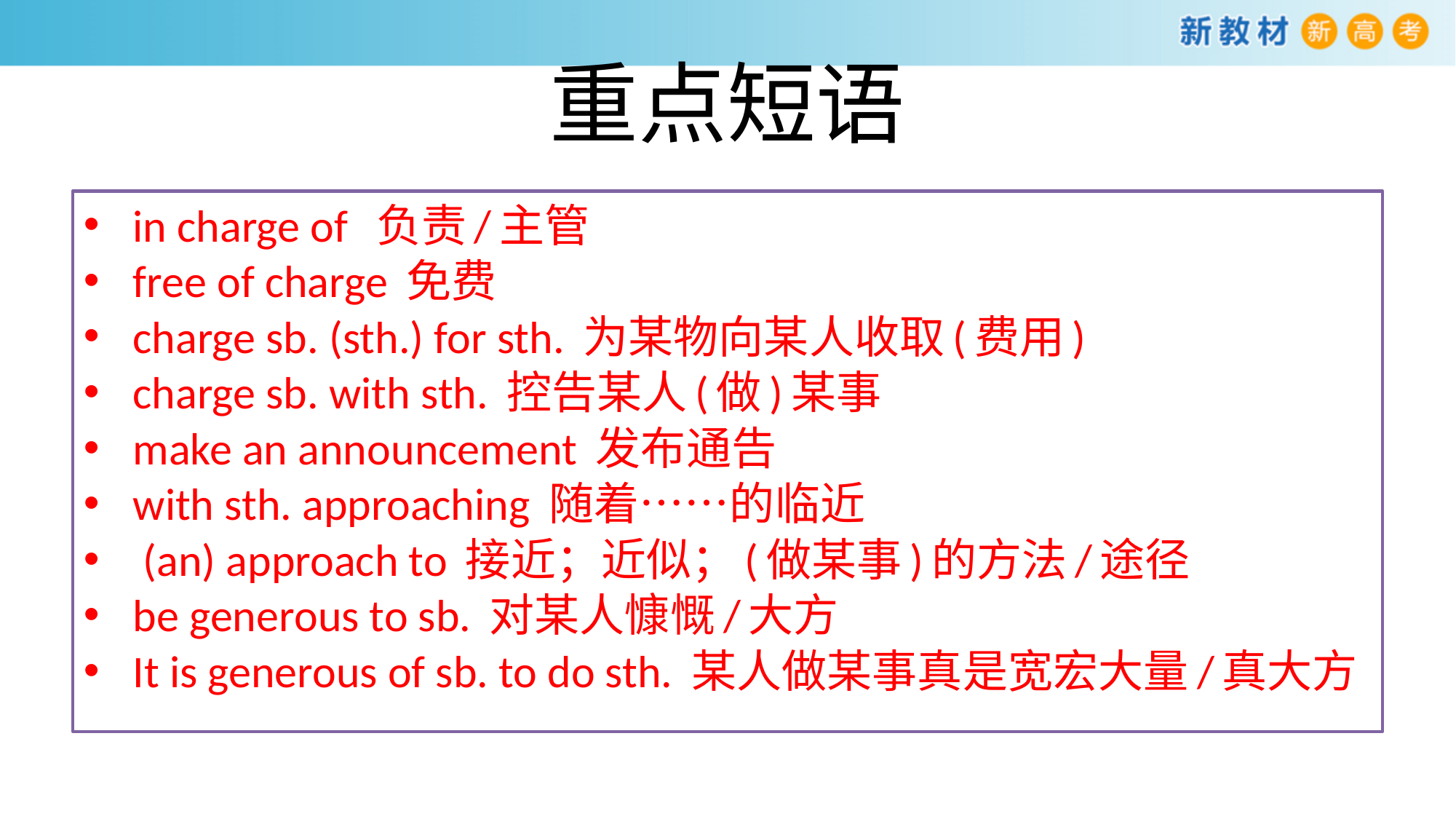

# 重点短语
in charge of  负责/主管
free of charge 免费
charge sb. (sth.) for sth. 为某物向某人收取(费用)
charge sb. with sth. 控告某人(做)某事
make an announcement 发布通告
with sth. approaching 随着……的临近
 (an) approach to 接近；近似；(做某事)的方法/途径
be generous to sb. 对某人慷慨/大方
It is generous of sb. to do sth. 某人做某事真是宽宏大量/真大方